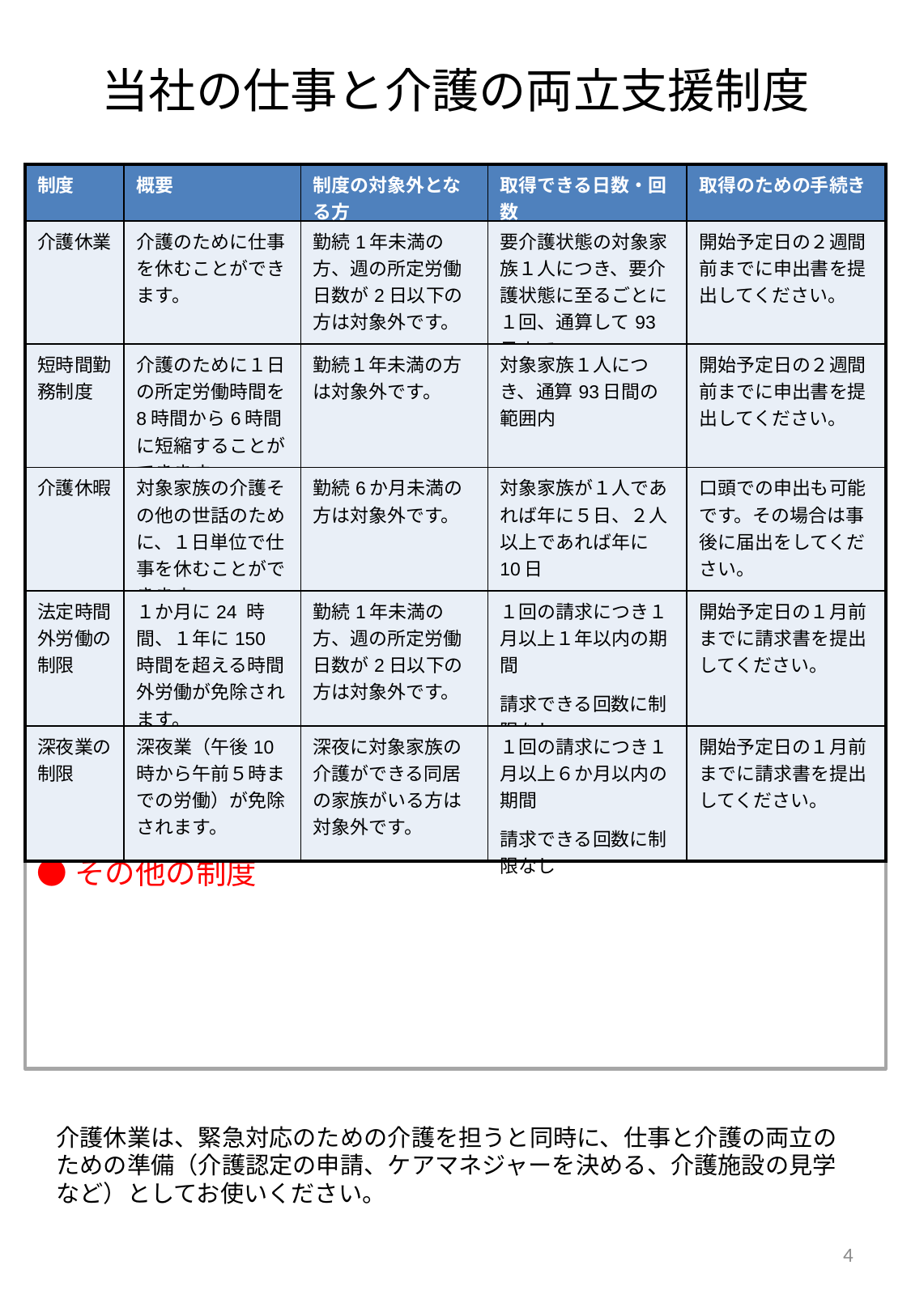

当社の仕事と介護の両立支援制度
| 制度 | 概要 | 制度の対象外となる方 | 取得できる日数・回数 | 取得のための手続き |
| --- | --- | --- | --- | --- |
| 介護休業 | 介護のために仕事を休むことができます。 | 勤続1年未満の方、週の所定労働日数が2日以下の方は対象外です。 | 要介護状態の対象家族１人につき、要介護状態に至るごとに１回、通算して93 日まで | 開始予定日の２週間前までに申出書を提出してください。 |
| 短時間勤務制度 | 介護のために１日の所定労働時間を8時間から6時間に短縮することができます。 | 勤続１年未満の方は対象外です。 | 対象家族１人につき、通算93日間の範囲内 | 開始予定日の２週間前までに申出書を提出してください。 |
| 介護休暇 | 対象家族の介護その他の世話のために、１日単位で仕事を休むことができます。 | 勤続6か月未満の方は対象外です。 | 対象家族が１人であれば年に５日、２人以上であれば年に10日 | 口頭での申出も可能です。その場合は事後に届出をしてください。 |
| 法定時間外労働の制限 | １か月に24 時間、１年に150 時間を超える時間外労働が免除されます。 | 勤続1年未満の方、週の所定労働日数が2日以下の方は対象外です。 | １回の請求につき１月以上１年以内の期間 請求できる回数に制限なし | 開始予定日の１月前までに請求書を提出してください。 |
| 深夜業の制限 | 深夜業（午後10 時から午前５時までの労働）が免除されます。 | 深夜に対象家族の介護ができる同居の家族がいる方は対象外です。 | １回の請求につき１月以上６か月以内の期間 請求できる回数に制限なし | 開始予定日の１月前までに請求書を提出してください。 |
●その他の制度

介護休業は、緊急対応のための介護を担うと同時に、仕事と介護の両立のための準備（介護認定の申請、ケアマネジャーを決める、介護施設の見学など）としてお使いください。

4